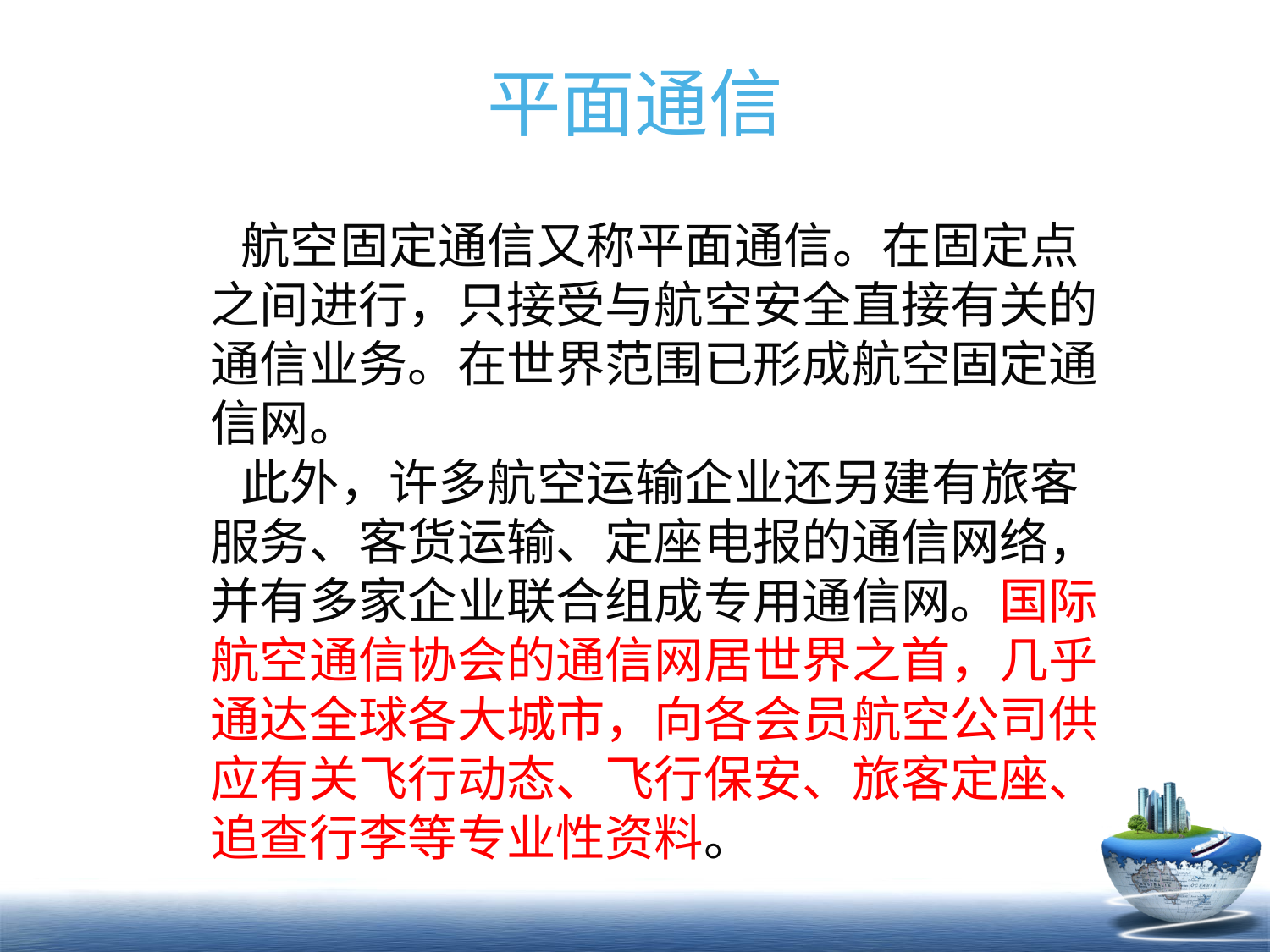

# 平面通信
      航空固定通信又称平面通信。在固定点之间进行，只接受与航空安全直接有关的通信业务。在世界范围已形成航空固定通信网。
      此外，许多航空运输企业还另建有旅客服务、客货运输、定座电报的通信网络，并有多家企业联合组成专用通信网。国际航空通信协会的通信网居世界之首，几乎通达全球各大城市，向各会员航空公司供应有关飞行动态、飞行保安、旅客定座、追查行李等专业性资料。